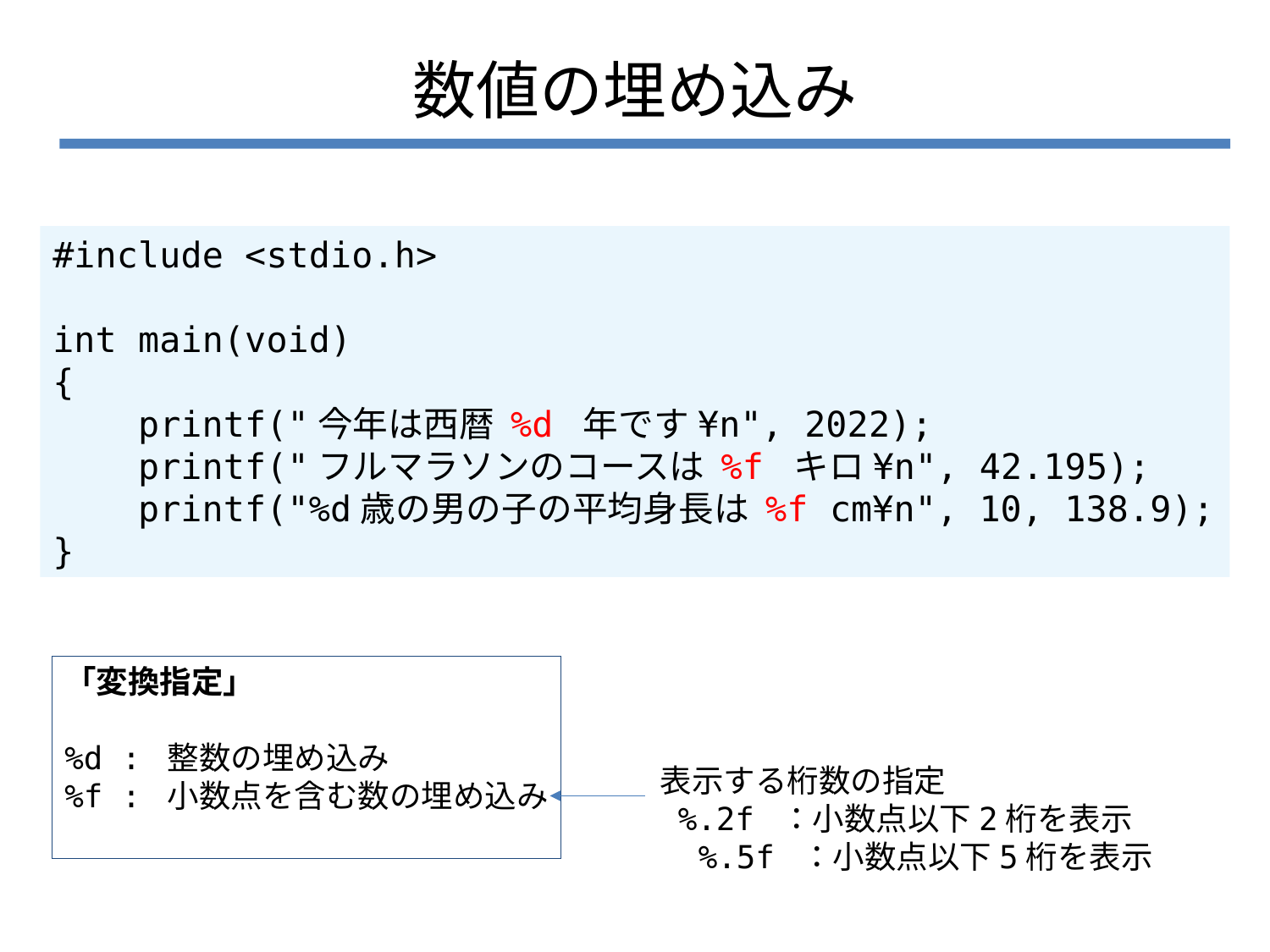

# 数値の埋め込み
#include <stdio.h>

int main(void)
{
    printf("今年は西暦 %d 年です¥n", 2022);
    printf("フルマラソンのコースは %f キロ¥n", 42.195);
    printf("%d歳の男の子の平均身長は %f cm¥n", 10, 138.9);
}
「変換指定」

%d : 整数の埋め込み
%f : 小数点を含む数の埋め込み

表示する桁数の指定
  %.2f ：小数点以下2桁を表示
  %.5f ：小数点以下5桁を表示